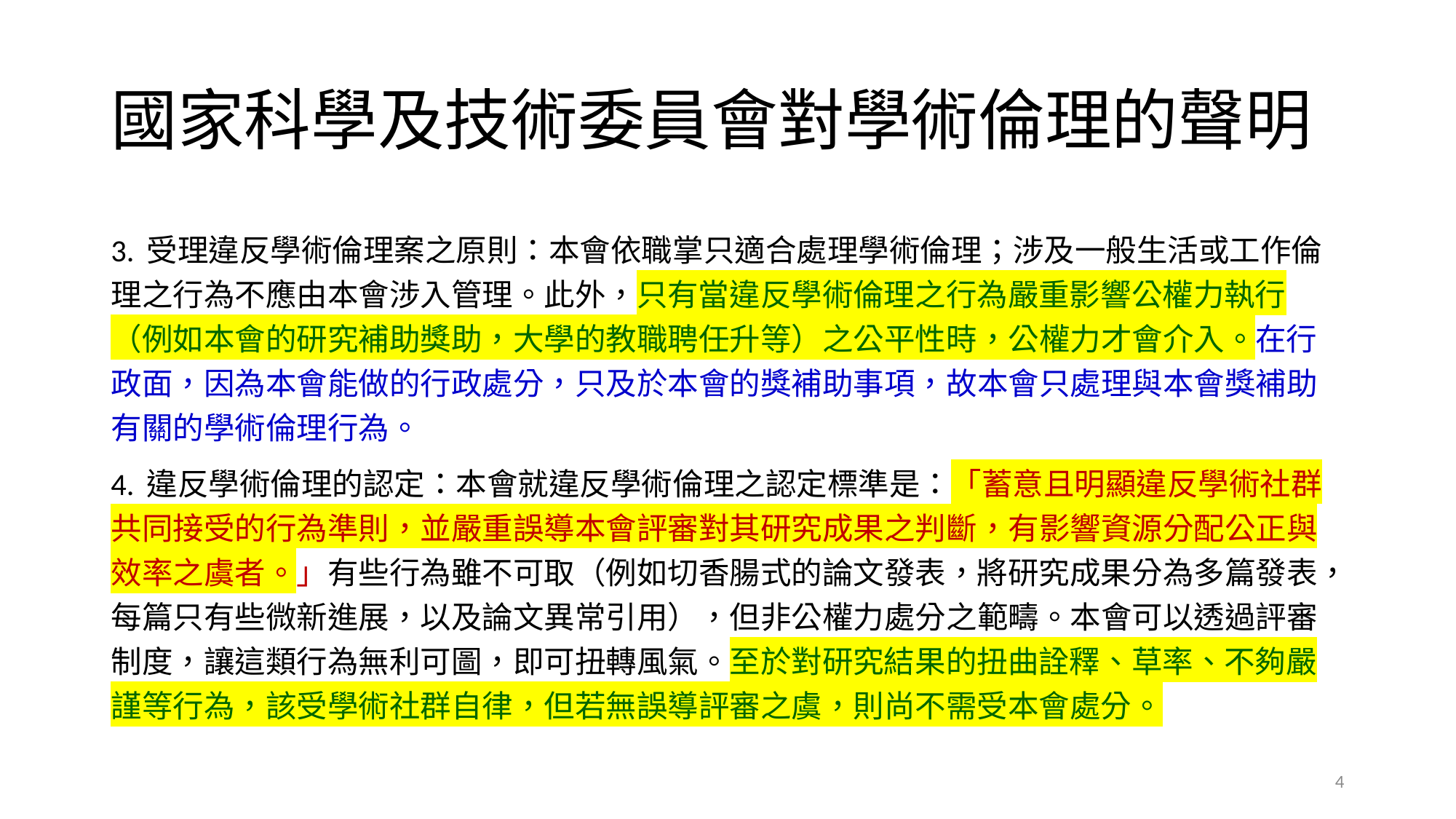

# 國家科學及技術委員會對學術倫理的聲明
3. 受理違反學術倫理案之原則：本會依職掌只適合處理學術倫理；涉及一般生活或工作倫理之行為不應由本會涉入管理。此外，只有當違反學術倫理之行為嚴重影響公權力執行（例如本會的研究補助獎助，大學的教職聘任升等）之公平性時，公權力才會介入。在行政面，因為本會能做的行政處分，只及於本會的獎補助事項，故本會只處理與本會獎補助有關的學術倫理行為。
4. 違反學術倫理的認定：本會就違反學術倫理之認定標準是：「蓄意且明顯違反學術社群共同接受的行為準則，並嚴重誤導本會評審對其研究成果之判斷，有影響資源分配公正與效率之虞者。」有些行為雖不可取（例如切香腸式的論文發表，將研究成果分為多篇發表，每篇只有些微新進展，以及論文異常引用），但非公權力處分之範疇。本會可以透過評審制度，讓這類行為無利可圖，即可扭轉風氣。至於對研究結果的扭曲詮釋、草率、不夠嚴謹等行為，該受學術社群自律，但若無誤導評審之虞，則尚不需受本會處分。

4